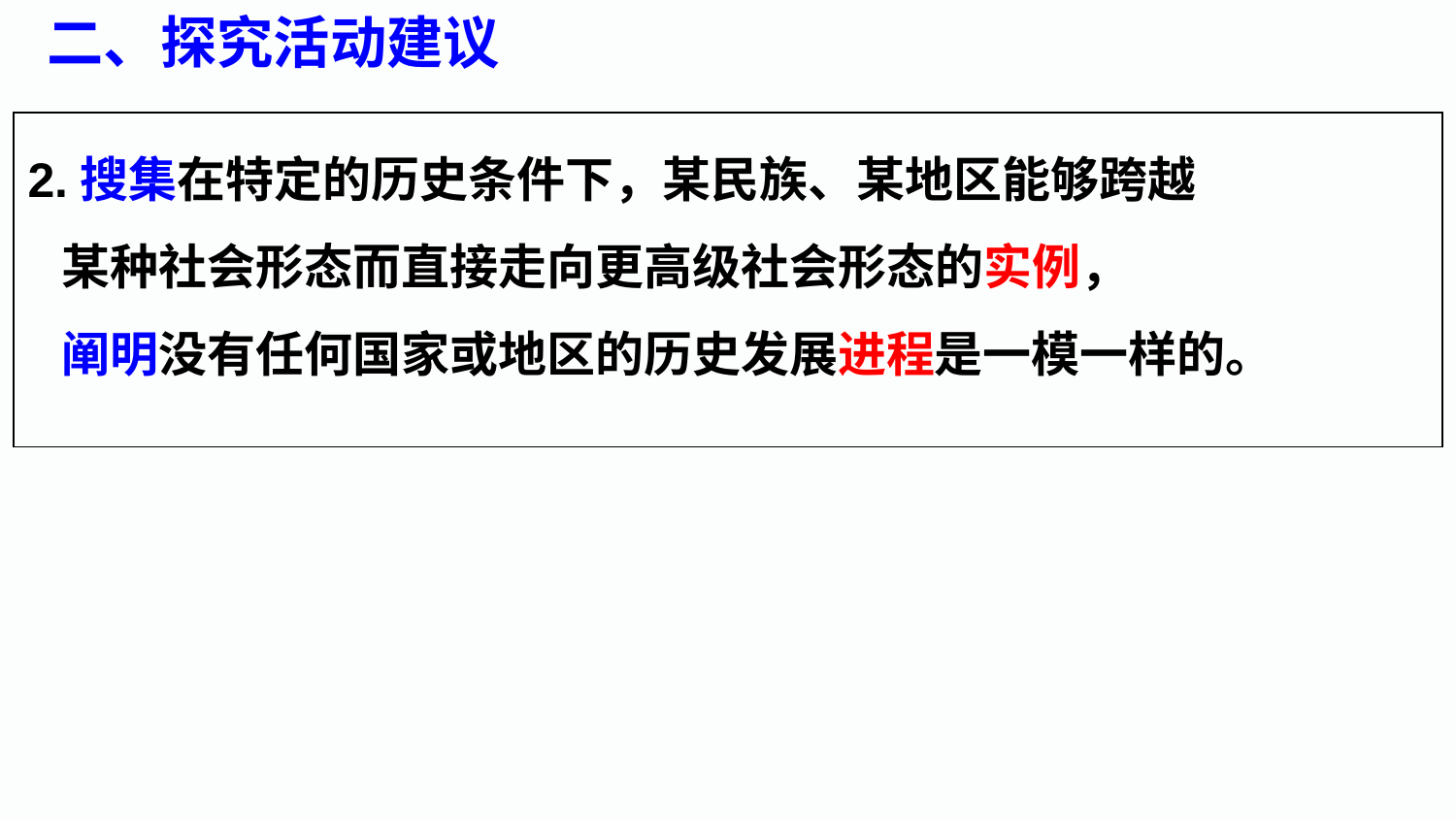

二、探究活动建议
2.搜集在特定的历史条件下，某民族、某地区能够跨越
  某种社会形态而直接走向更高级社会形态的实例，
  阐明没有任何国家或地区的历史发展进程是一模一样的。